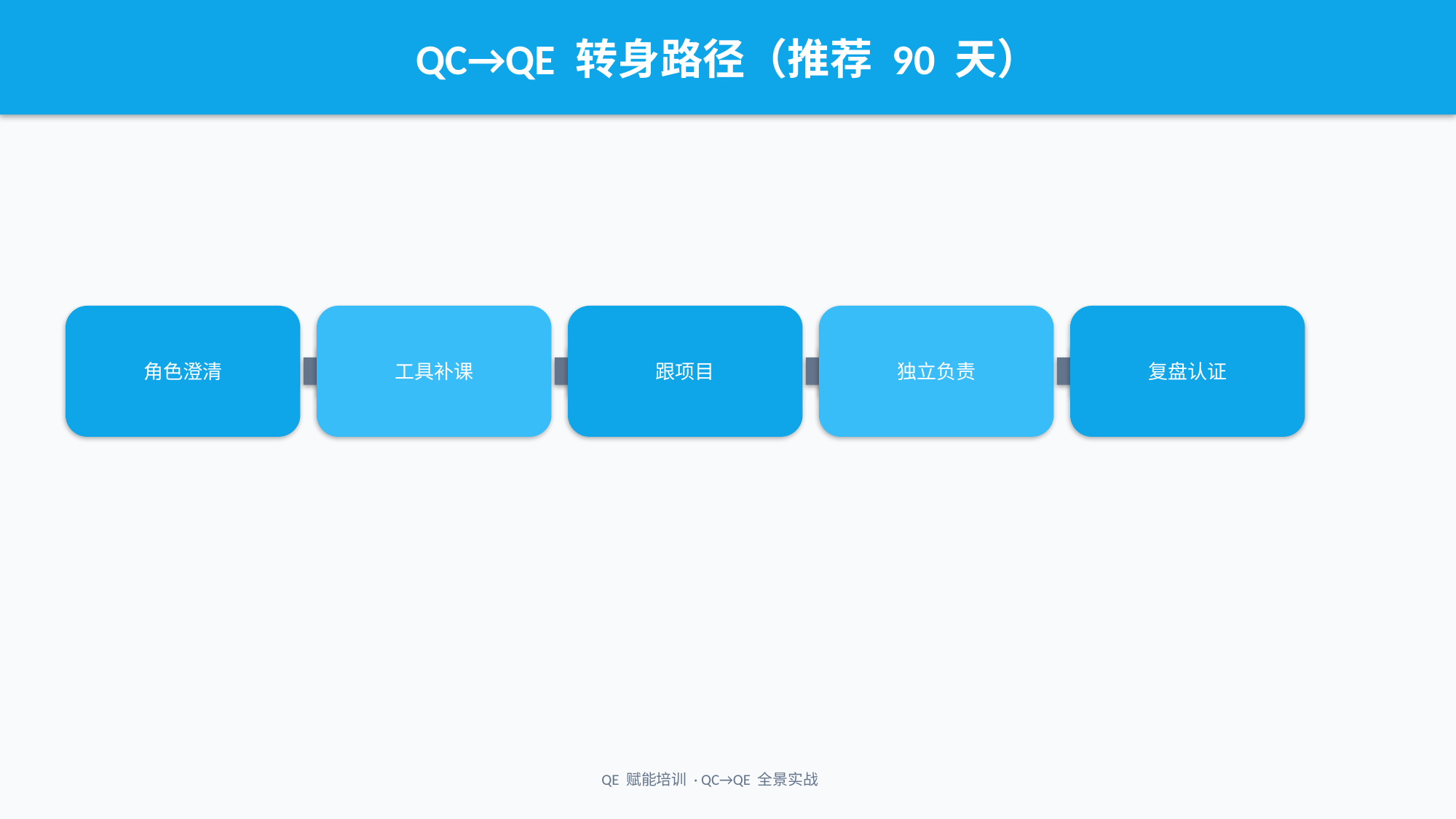

QC→QE 转身路径（推荐 90 天）
角色澄清
工具补课
跟项目
独立负责
复盘认证

QE 赋能培训 · QC→QE 全景实战